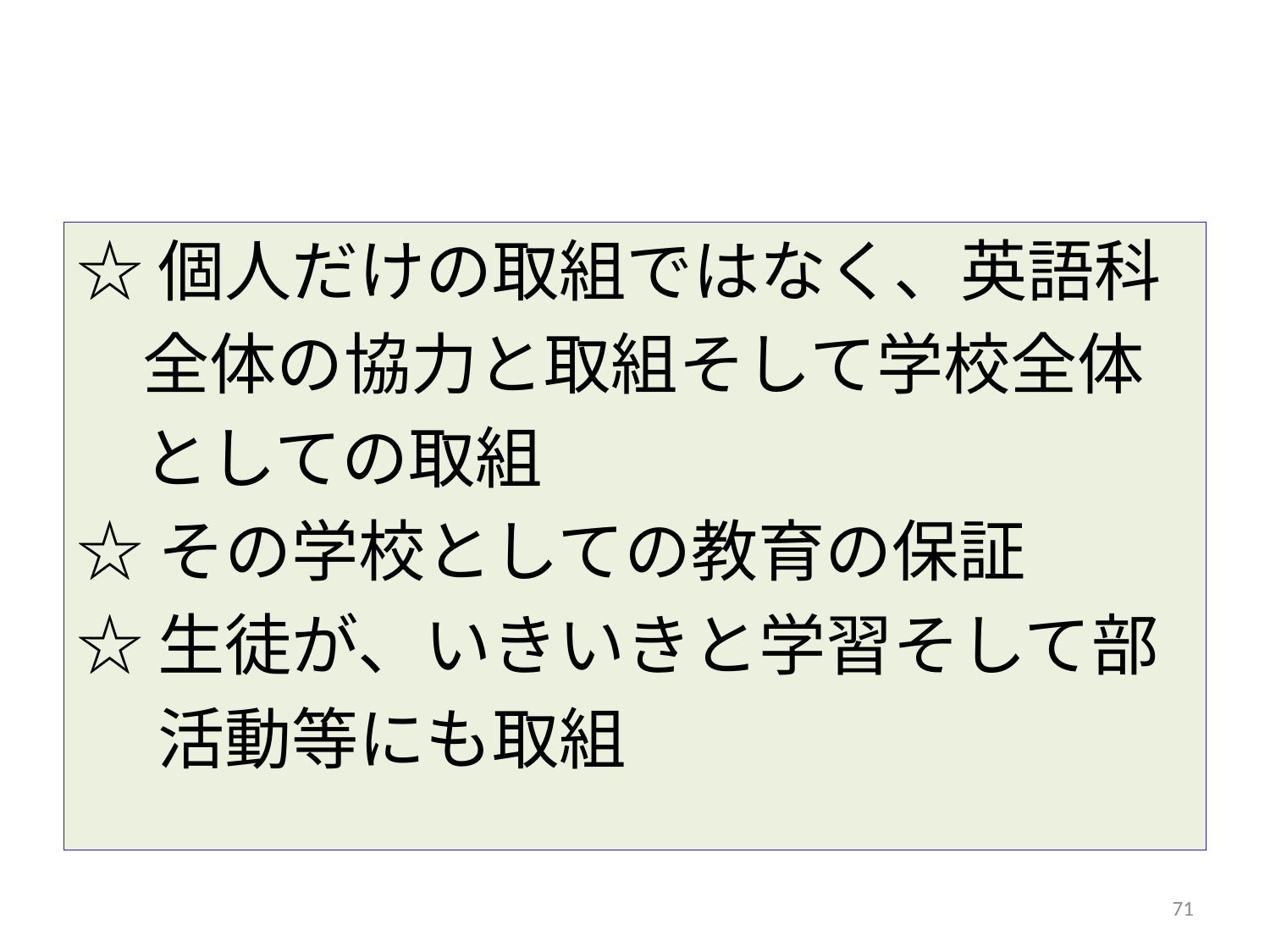

#
☆個人だけの取組ではなく、英語科
　全体の協力と取組そして学校全体
　としての取組
☆その学校としての教育の保証
☆生徒が、いきいきと学習そして部
　 活動等にも取組
71